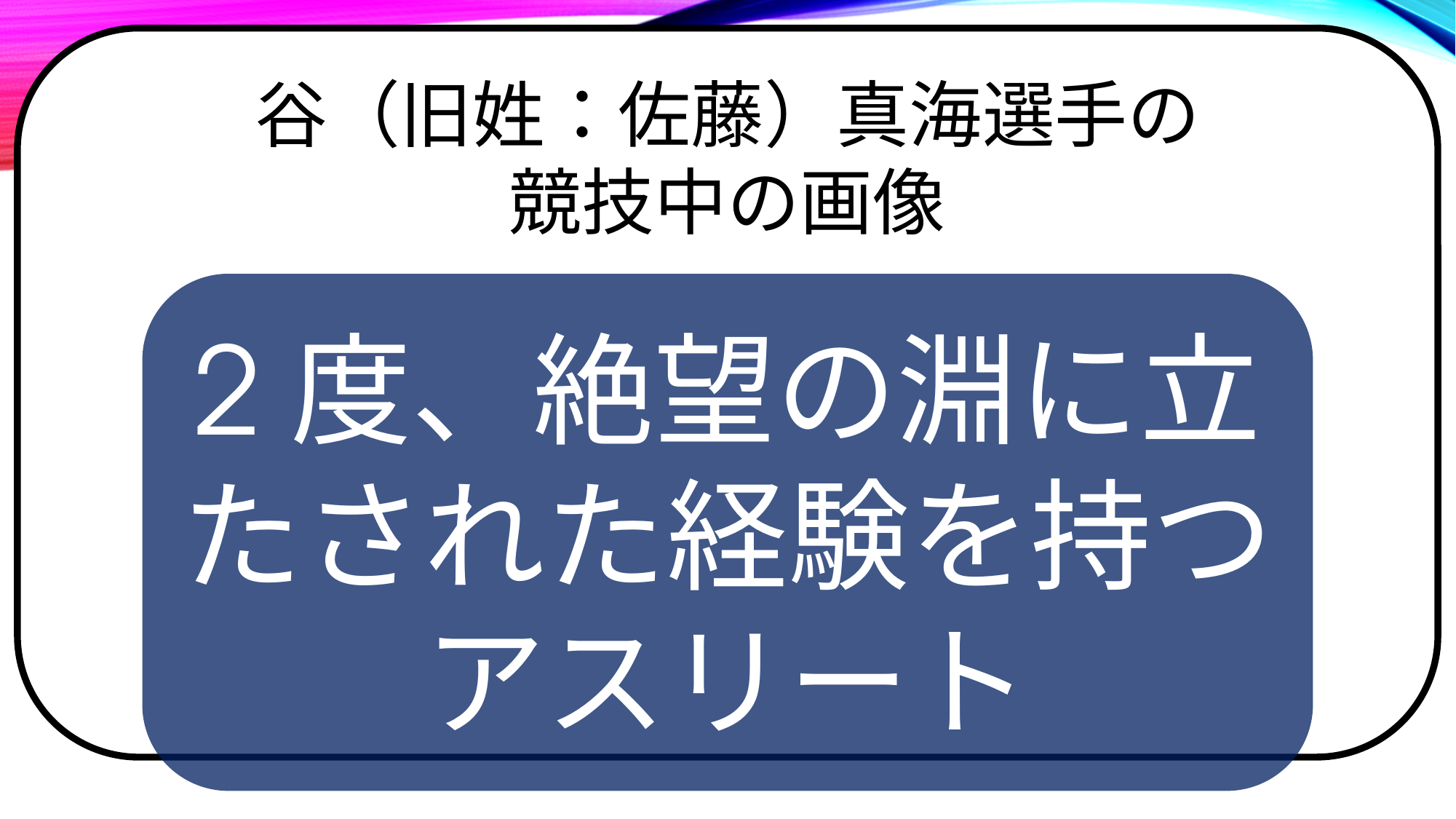

谷（旧姓：佐藤）真海選手の
競技中の画像
#
2度、絶望の淵に立たされた経験を持つアスリート